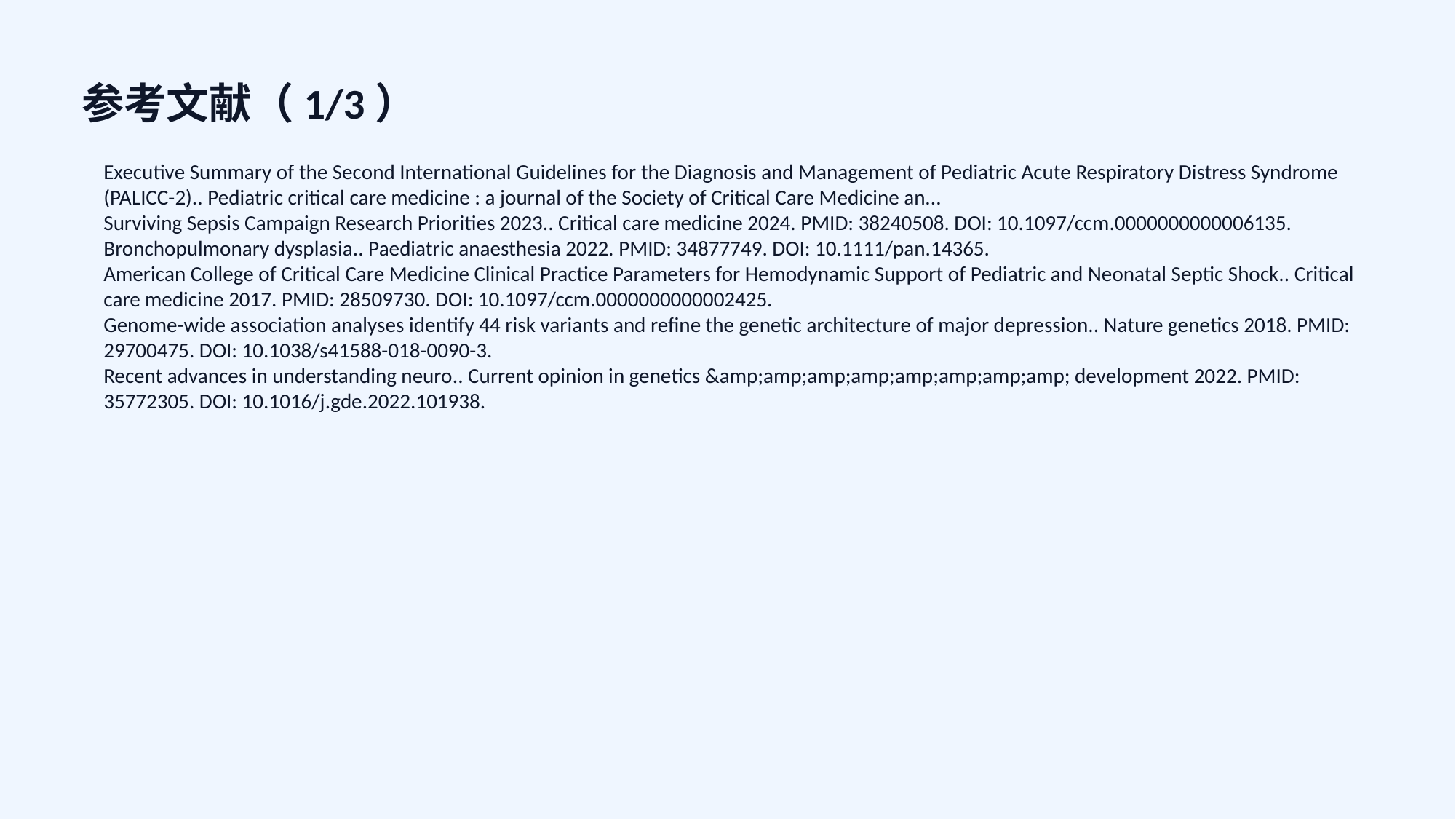

参考文献（1/3）
Executive Summary of the Second International Guidelines for the Diagnosis and Management of Pediatric Acute Respiratory Distress Syndrome (PALICC-2).. Pediatric critical care medicine : a journal of the Society of Critical Care Medicine an...
Surviving Sepsis Campaign Research Priorities 2023.. Critical care medicine 2024. PMID: 38240508. DOI: 10.1097/ccm.0000000000006135.
Bronchopulmonary dysplasia.. Paediatric anaesthesia 2022. PMID: 34877749. DOI: 10.1111/pan.14365.
American College of Critical Care Medicine Clinical Practice Parameters for Hemodynamic Support of Pediatric and Neonatal Septic Shock.. Critical care medicine 2017. PMID: 28509730. DOI: 10.1097/ccm.0000000000002425.
Genome-wide association analyses identify 44 risk variants and refine the genetic architecture of major depression.. Nature genetics 2018. PMID: 29700475. DOI: 10.1038/s41588-018-0090-3.
Recent advances in understanding neuro.. Current opinion in genetics &amp;amp;amp;amp;amp;amp;amp;amp; development 2022. PMID: 35772305. DOI: 10.1016/j.gde.2022.101938.